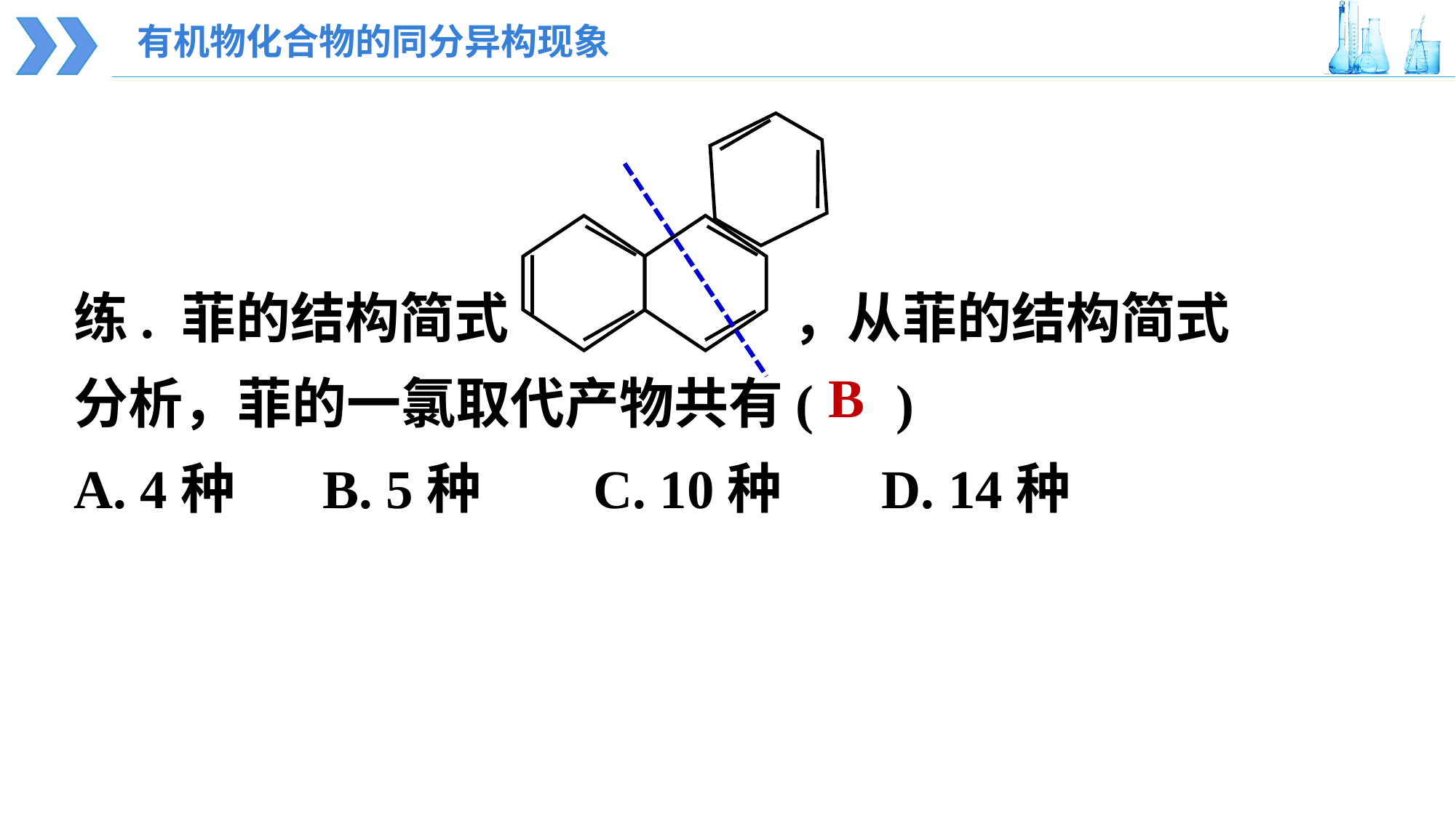

有机物化合物的同分异构现象

练. 菲的结构简式                       ，从菲的结构简式分析，菲的一氯取代产物共有(      )
A. 4种      B. 5种        C. 10种       D. 14种
B